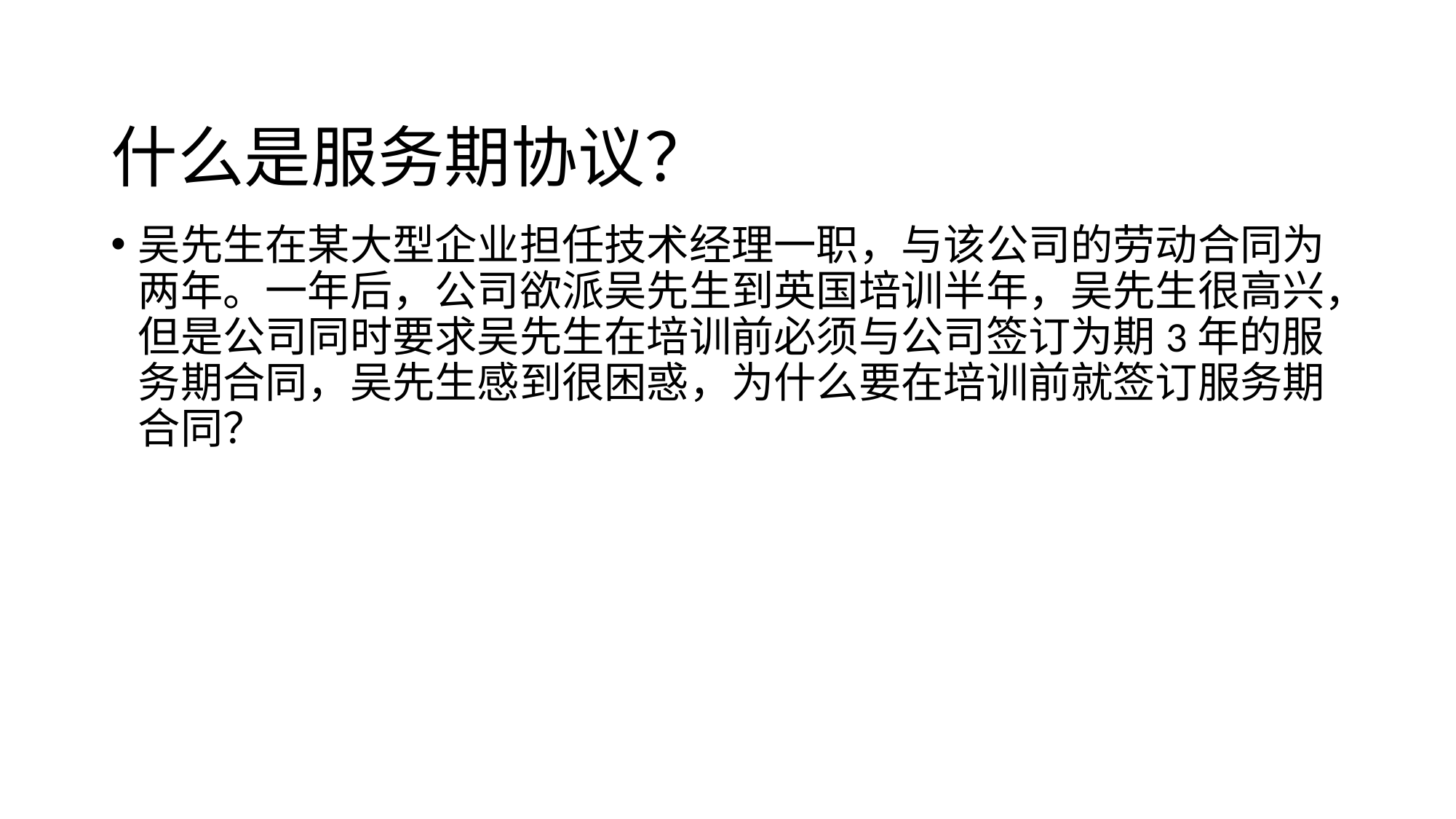

# 什么是服务期协议？
吴先生在某大型企业担任技术经理一职，与该公司的劳动合同为两年。一年后，公司欲派吴先生到英国培训半年，吴先生很高兴，但是公司同时要求吴先生在培训前必须与公司签订为期3年的服务期合同，吴先生感到很困惑，为什么要在培训前就签订服务期合同？